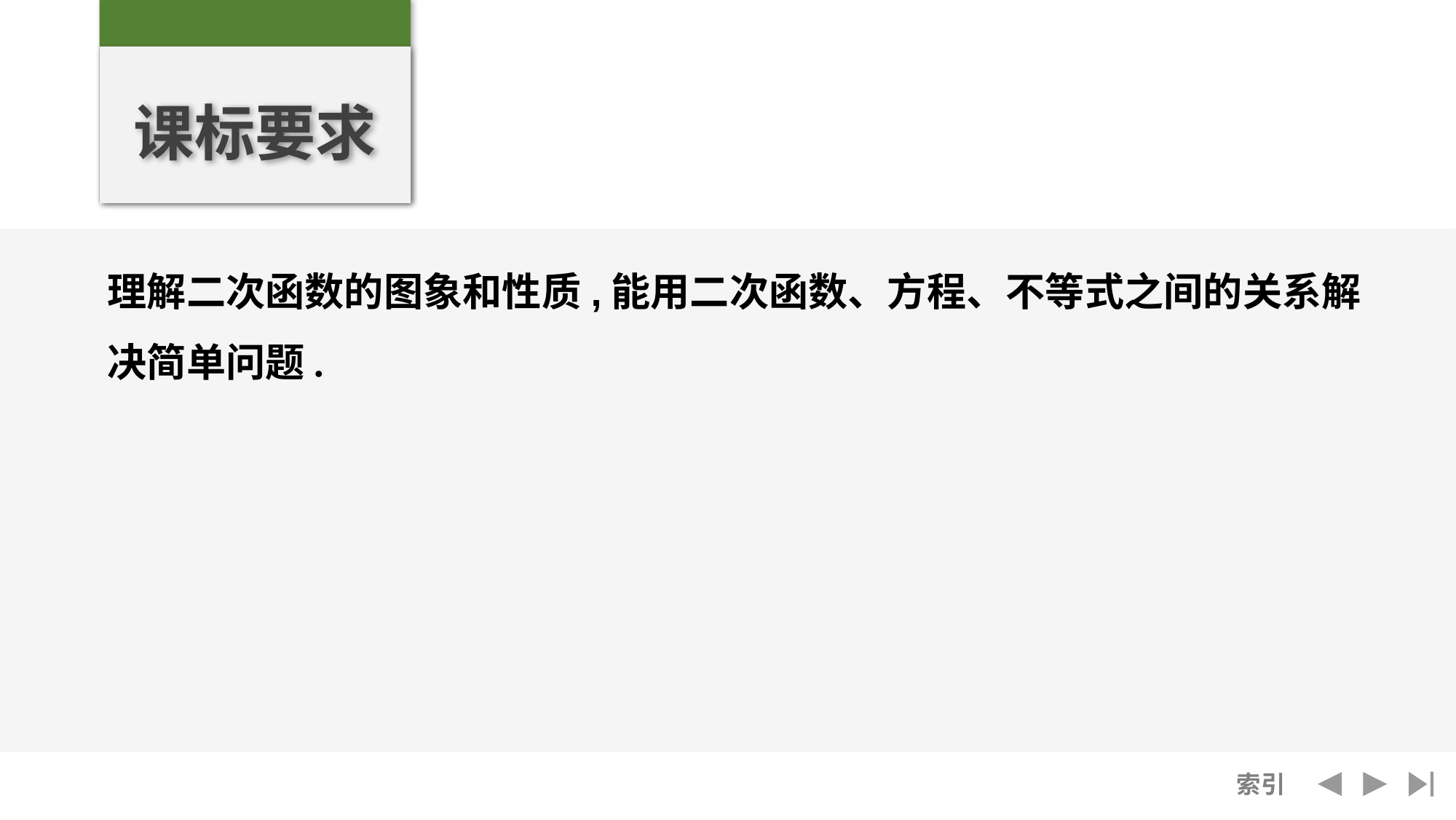

理解二次函数的图象和性质,能用二次函数、方程、不等式之间的关系解决简单问题.